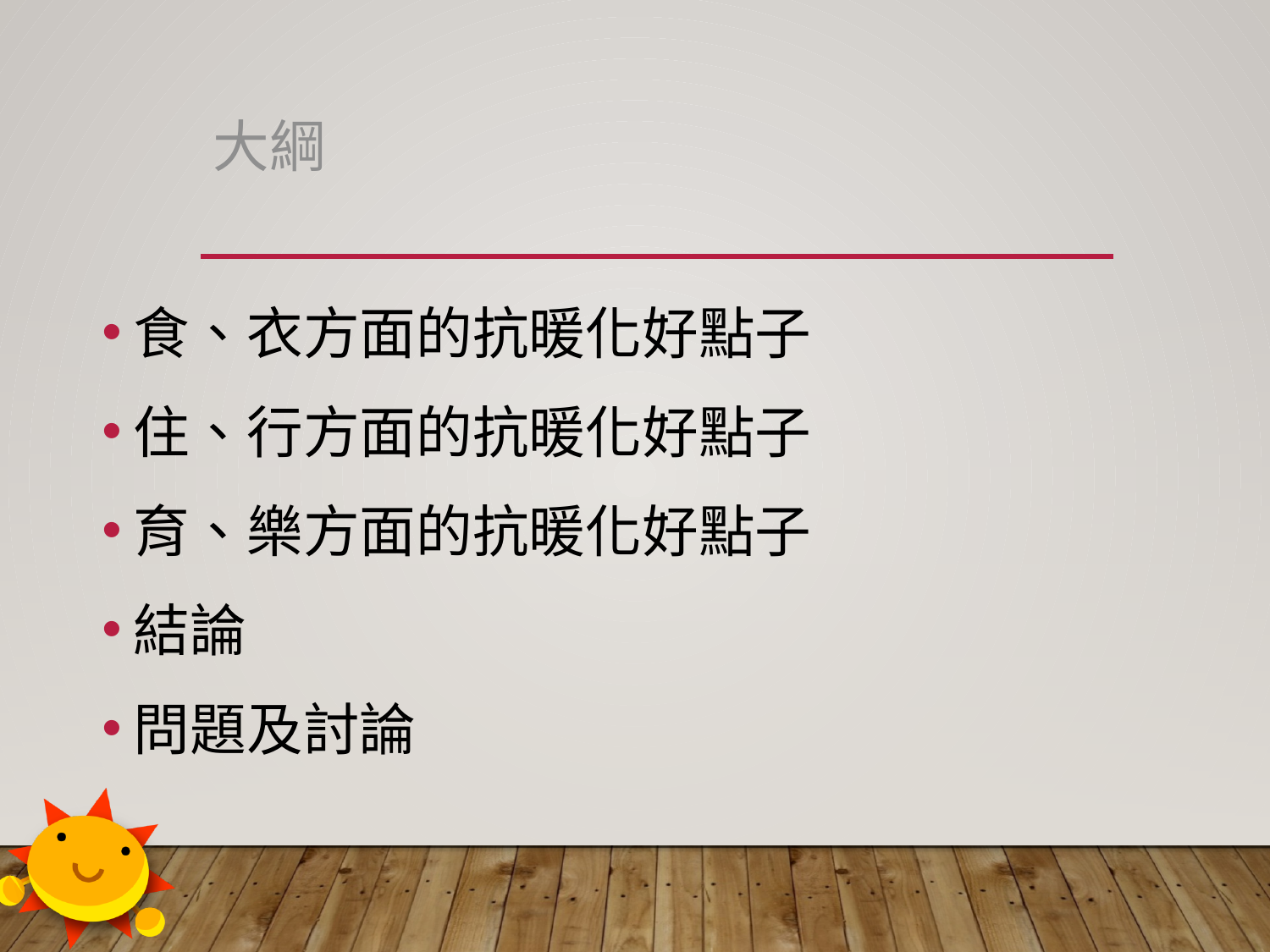

# 大綱
食、衣方面的抗暖化好點子
住、行方面的抗暖化好點子
育、樂方面的抗暖化好點子
結論
問題及討論